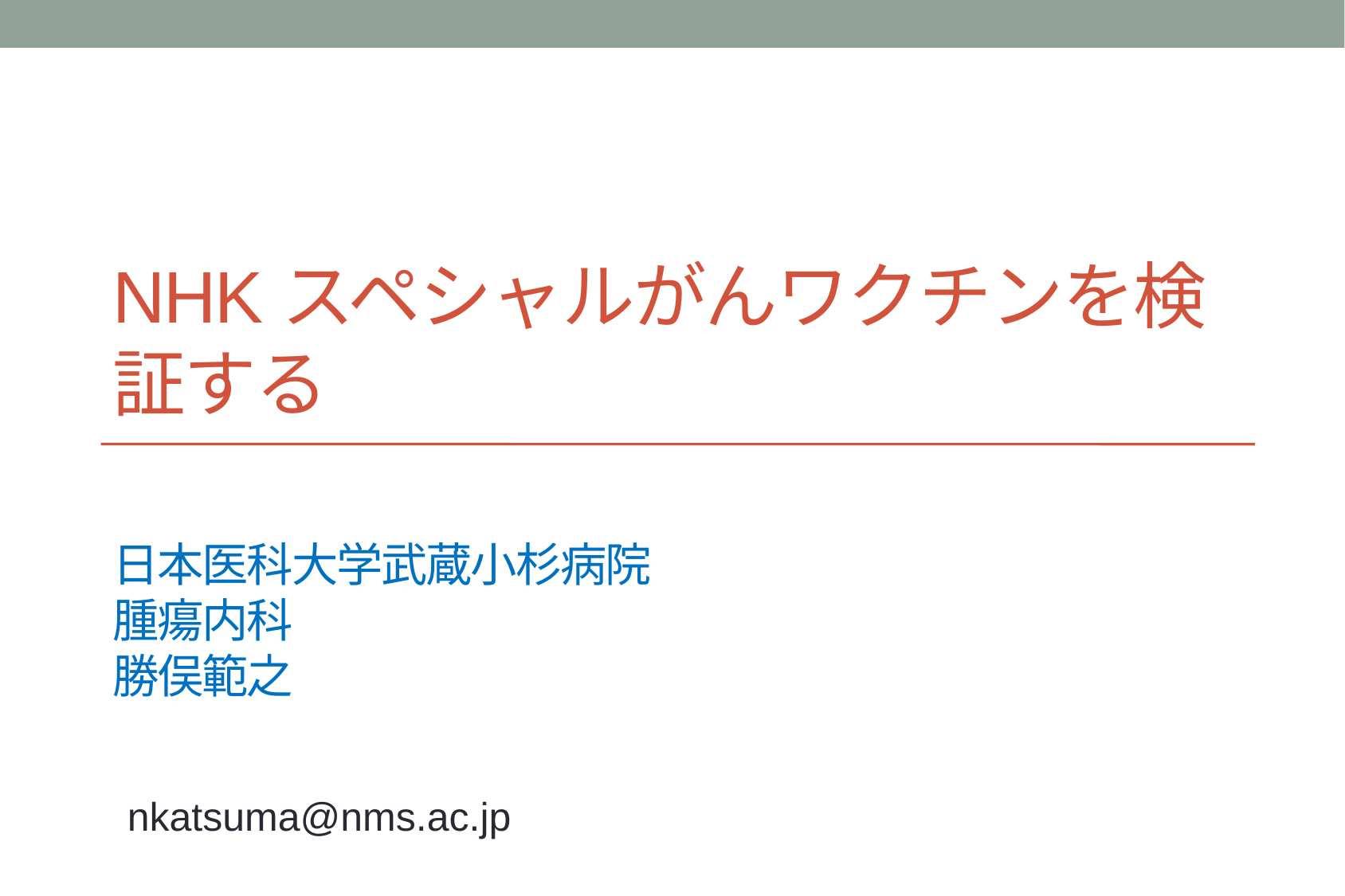

# NHKスペシャルがんワクチンを検証する
日本医科大学武蔵小杉病院
腫瘍内科
勝俣範之

nkatsuma@nms.ac.jp